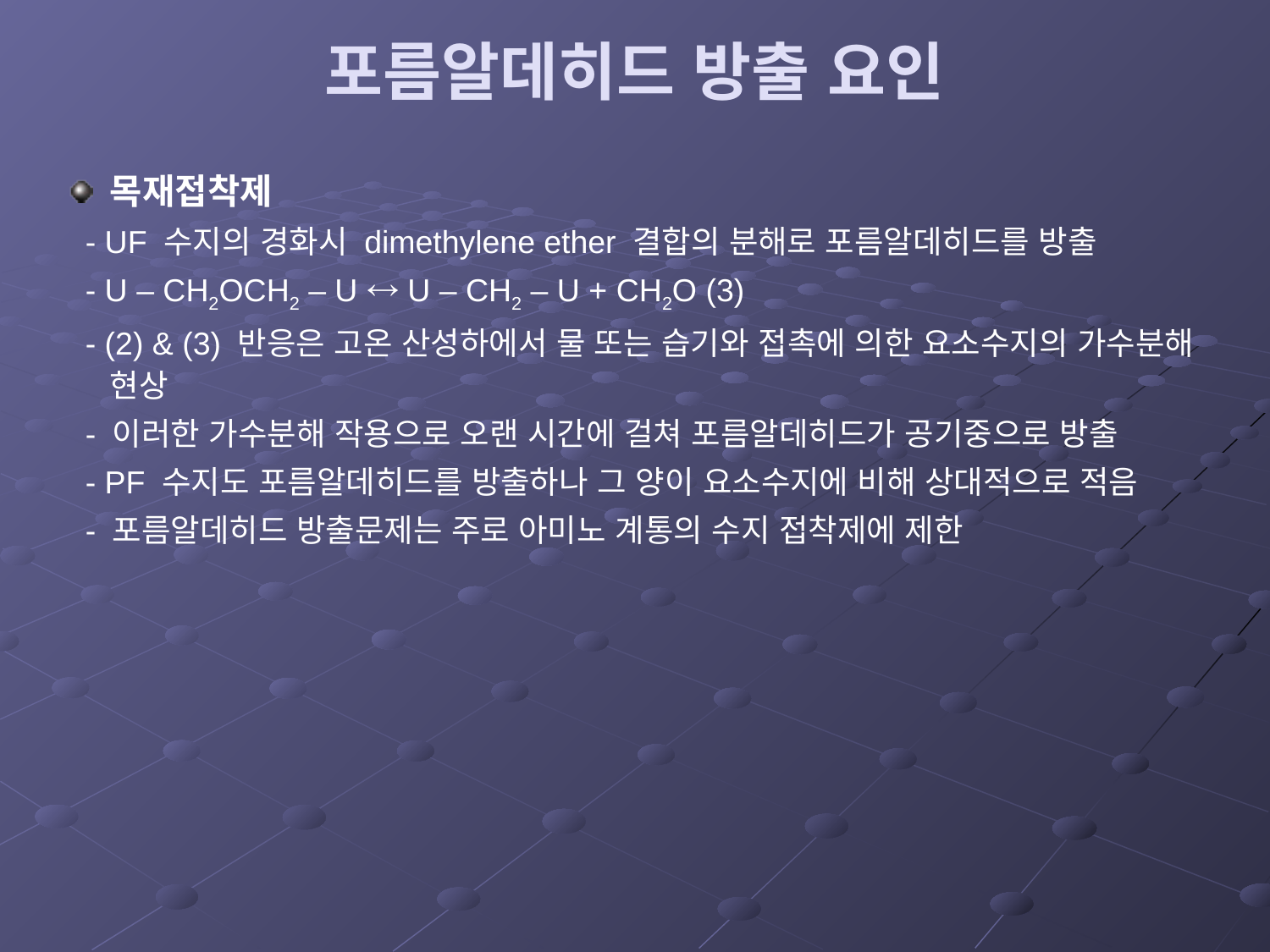

# 포름알데히드 방출 요인
목재접착제
  - UF 수지의 경화시 dimethylene ether 결합의 분해로 포름알데히드를 방출
  - U – CH2OCH2 – U ↔ U – CH2 – U + CH2O (3)
  - (2) & (3) 반응은 고온 산성하에서 물 또는 습기와 접촉에 의한 요소수지의 가수분해 현상
  - 이러한 가수분해 작용으로 오랜 시간에 걸쳐 포름알데히드가 공기중으로 방출
  - PF 수지도 포름알데히드를 방출하나 그 양이 요소수지에 비해 상대적으로 적음
  - 포름알데히드 방출문제는 주로 아미노 계통의 수지 접착제에 제한